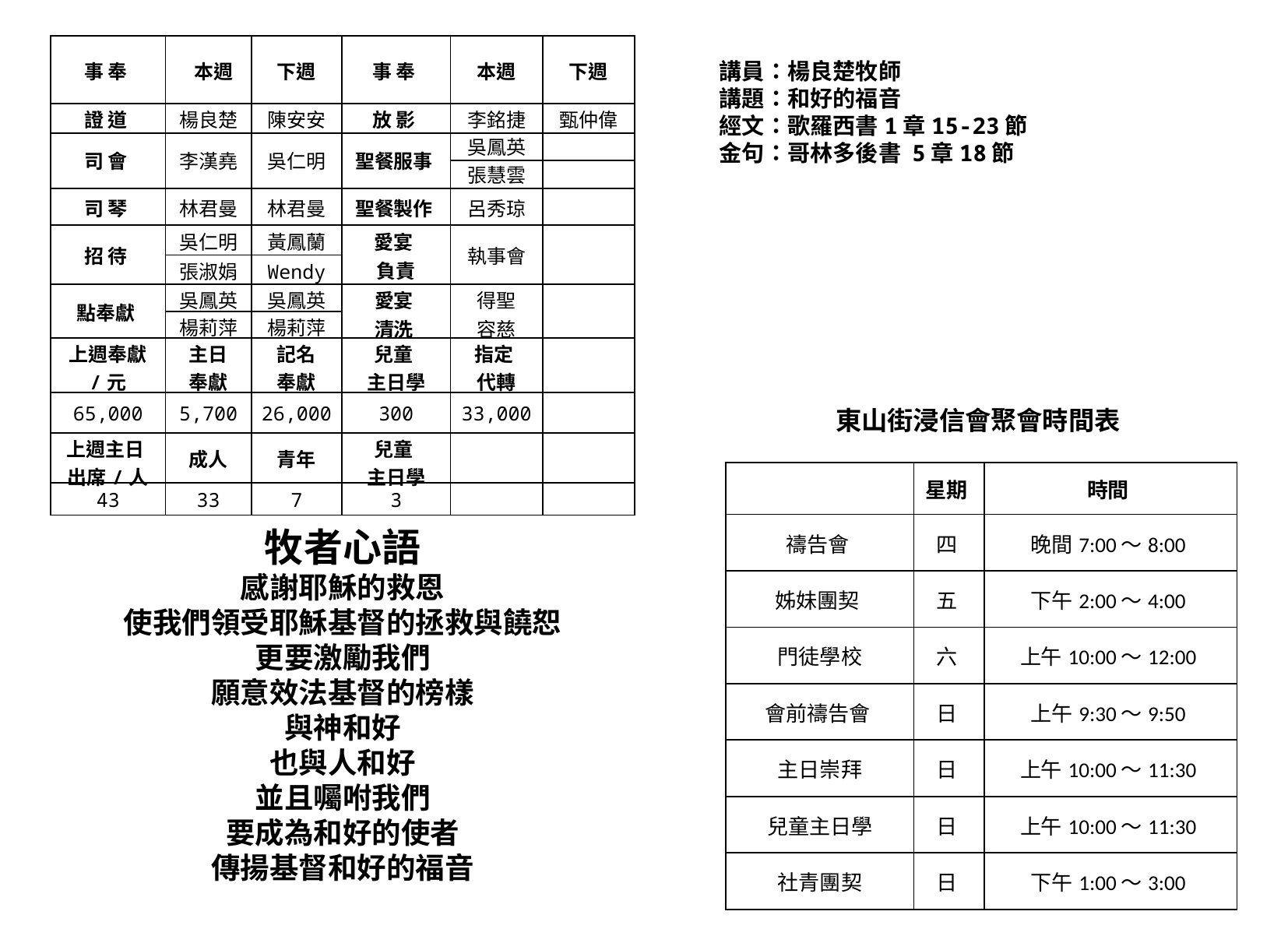

| 事 奉 | 本週 | 下週 | 事 奉 | 本週 | 下週 |
| --- | --- | --- | --- | --- | --- |
| 證 道 | 楊良楚 | 陳安安 | 放 影 | 李銘捷 | 甄仲偉 |
| 司 會 | 李漢堯 | 吳仁明 | 聖餐服事 | 吳鳳英 |  |
|  |  |  |  | 張慧雲 |  |
| 司 琴 | 林君曼 | 林君曼 | 聖餐製作 | 呂秀琼 |  |
| 招 待 | 吳仁明 | 黃鳳蘭 | 愛宴 負責 | 執事會 |  |
|  | 張淑娟 | Wendy |  |  |  |
| 點奉獻 | 吳鳳英 | 吳鳳英 | 愛宴 清洗 | 得聖 容慈 |  |
|  | 楊莉萍 | 楊莉萍 |  |  |  |
| 上週奉獻 /元 | 主日 奉獻 | 記名 奉獻 | 兒童 主日學 | 指定 代轉 |  |
| 65,000 | 5,700 | 26,000 | 300 | 33,000 |  |
| 上週主日 出席/人 | 成人 | 青年 | 兒童 主日學 |  |  |
| 43 | 33 | 7 | 3 |  |  |
講員：楊良楚牧師
講題：和好的福音
經文：歌羅西書1章15-23節
金句：哥林多後書 5章18節

東山街浸信會聚會時間表
|  | 星期 | 時間 |
| --- | --- | --- |
| 禱告會 | 四 | 晚間7:00～8:00 |
| 姊妹團契 | 五 | 下午2:00～4:00 |
| 門徒學校 | 六 | 上午10:00～12:00 |
| 會前禱告會 | 日 | 上午9:30～9:50 |
| 主日崇拜 | 日 | 上午10:00～11:30 |
| 兒童主日學 | 日 | 上午10:00～11:30 |
| 社青團契 | 日 | 下午1:00～3:00 |
牧者心語
感謝耶穌的救恩
使我們領受耶穌基督的拯救與饒恕
更要激勵我們
願意效法基督的榜樣
與神和好
也與人和好
並且囑咐我們
要成為和好的使者
傳揚基督和好的福音